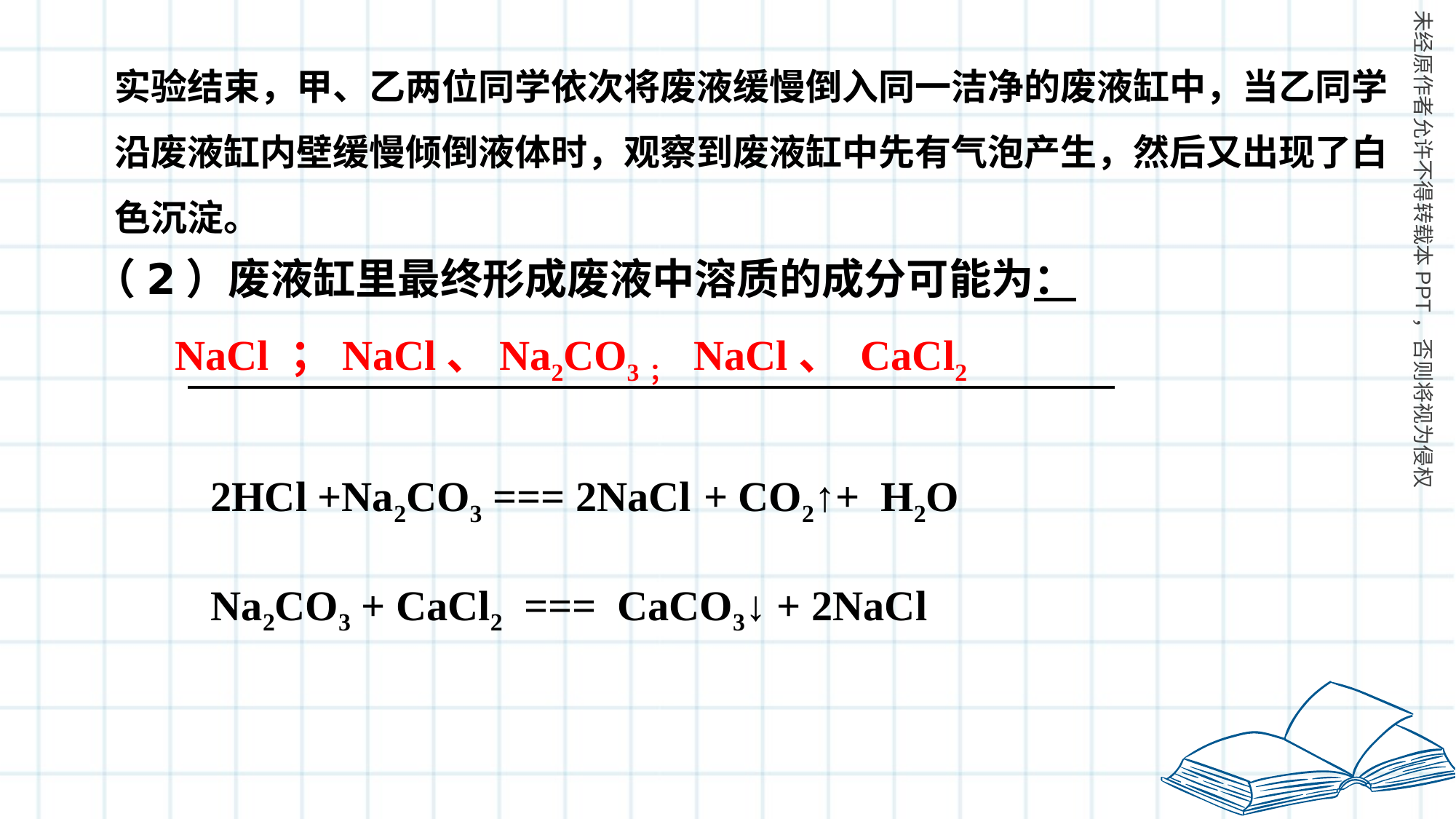

实验结束，甲、乙两位同学依次将废液缓慢倒入同一洁净的废液缸中，当乙同学沿废液缸内壁缓慢倾倒液体时，观察到废液缸中先有气泡产生，然后又出现了白色沉淀。

（2）废液缸里最终形成废液中溶质的成分可能为：

 NaCl ；NaCl、Na2CO3； NaCl、 CaCl2
2HCl +Na2CO3 === 2NaCl  + CO2↑+  H2O

Na2CO3 + CaCl2  ===  CaCO3↓ + 2NaCl